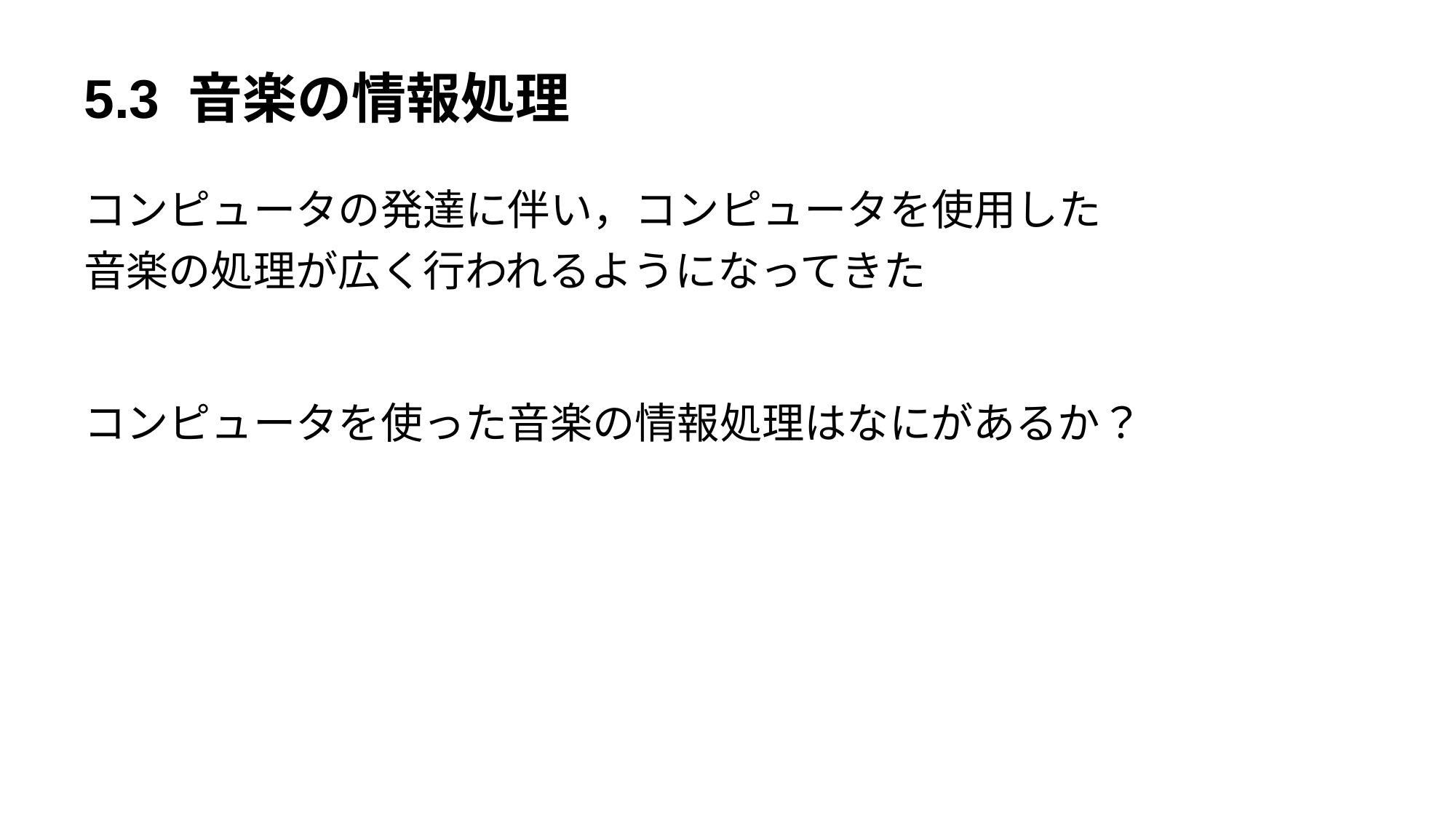

# 5.3 音楽の情報処理
コンピュータの発達に伴い，コンピュータを使用した
音楽の処理が広く行われるようになってきた

コンピュータを使った音楽の情報処理はなにがあるか？